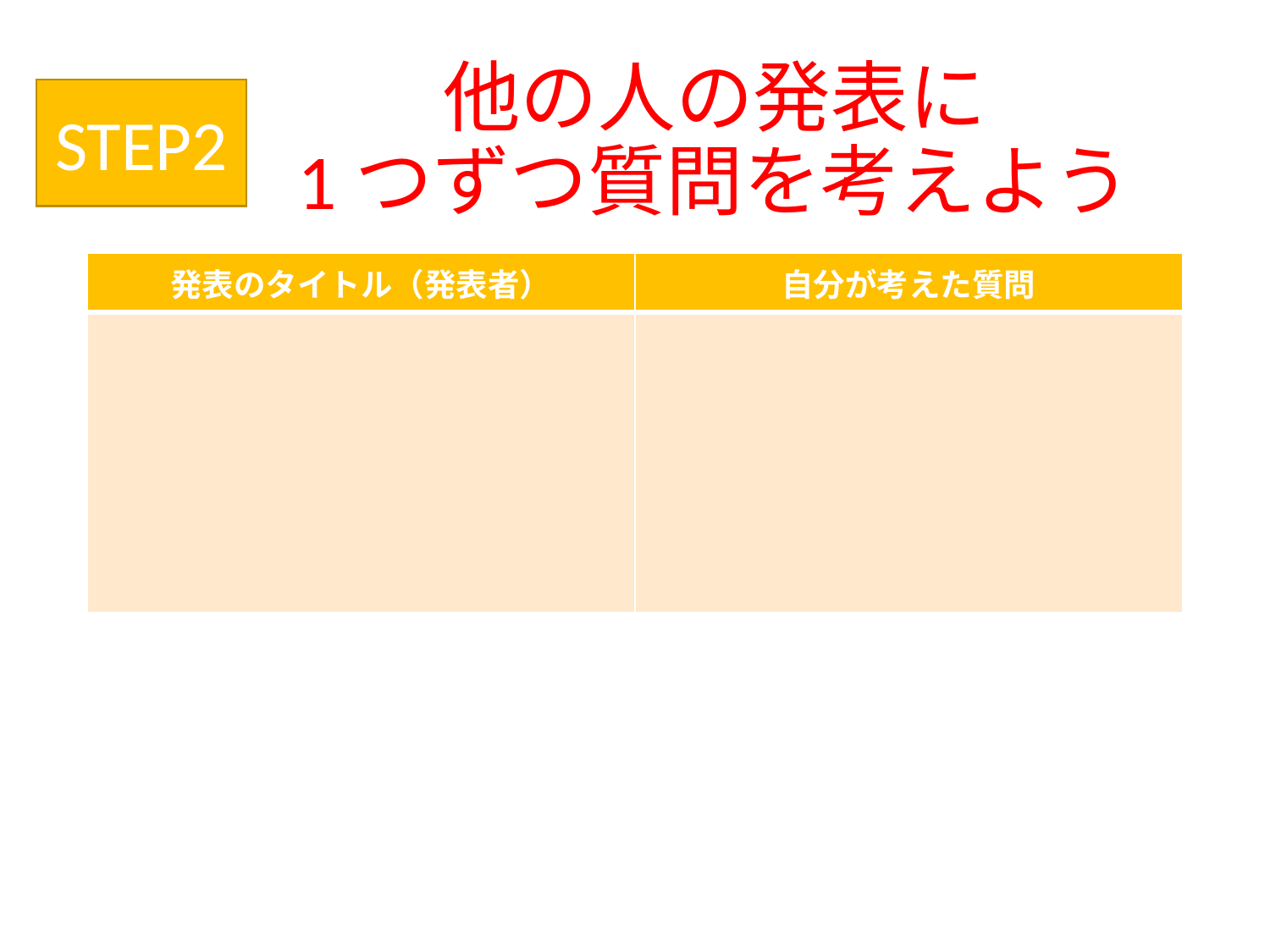

# 他の人の発表に 1つずつ質問を考えよう
STEP2
| 発表のタイトル（発表者） | 自分が考えた質問 |
| --- | --- |
|  |  |